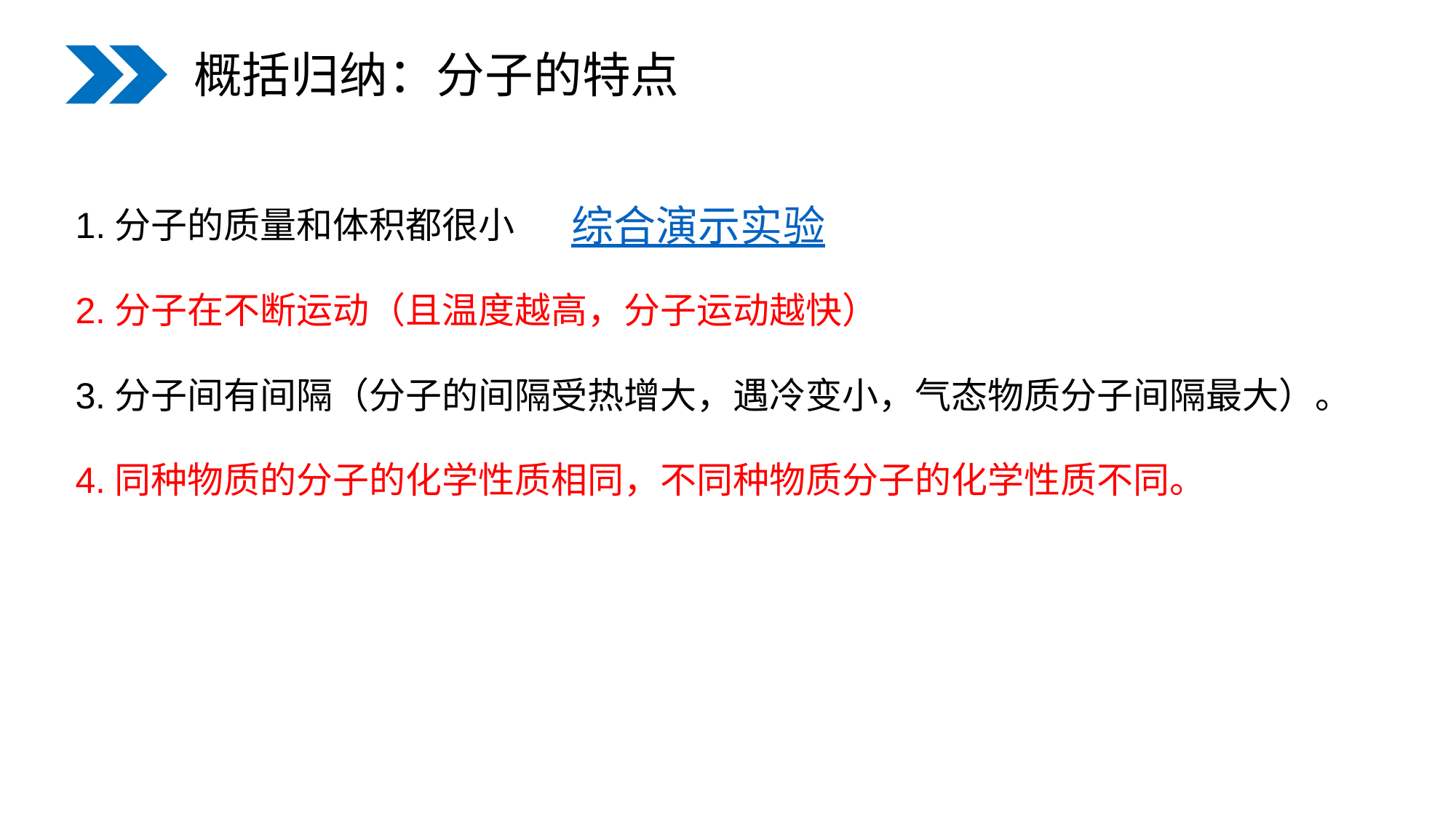

概括归纳：分子的特点
综合演示实验
1.分子的质量和体积都很小
2.分子在不断运动（且温度越高，分子运动越快）
3.分子间有间隔（分子的间隔受热增大，遇冷变小，气态物质分子间隔最大）。
4.同种物质的分子的化学性质相同，不同种物质分子的化学性质不同。